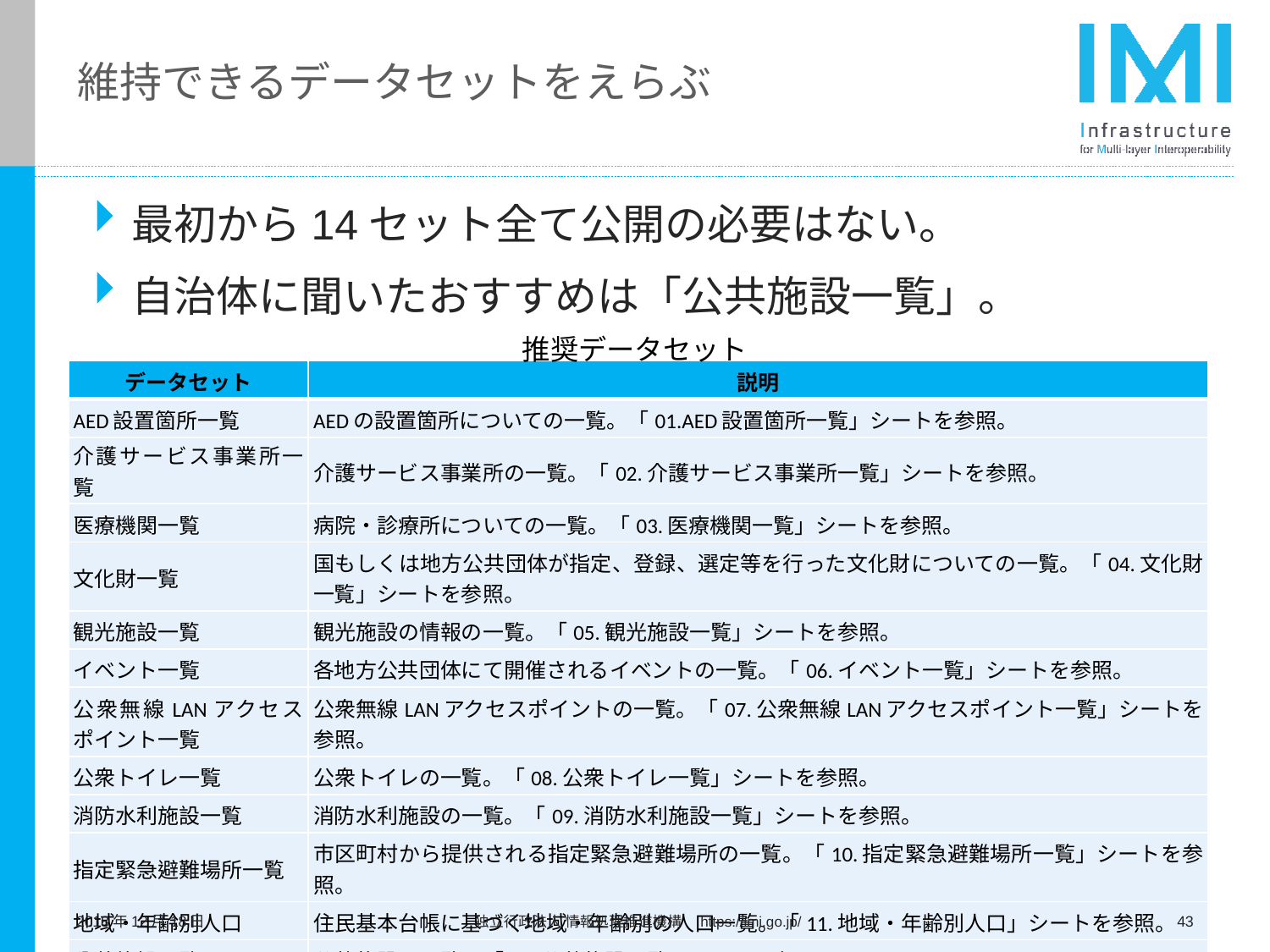

# 維持できるデータセットをえらぶ
最初から14セット全て公開の必要はない。
自治体に聞いたおすすめは「公共施設一覧」。
推奨データセット
| データセット | 説明 |
| --- | --- |
| AED設置箇所一覧 | AEDの設置箇所についての一覧。「01.AED設置箇所一覧」シートを参照。 |
| 介護サービス事業所一覧 | 介護サービス事業所の一覧。「02.介護サービス事業所一覧」シートを参照。 |
| 医療機関一覧 | 病院・診療所についての一覧。「03.医療機関一覧」シートを参照。 |
| 文化財一覧 | 国もしくは地方公共団体が指定、登録、選定等を行った文化財についての一覧。「04.文化財一覧」シートを参照。 |
| 観光施設一覧 | 観光施設の情報の一覧。「05.観光施設一覧」シートを参照。 |
| イベント一覧 | 各地方公共団体にて開催されるイベントの一覧。「06.イベント一覧」シートを参照。 |
| 公衆無線LANアクセスポイント一覧 | 公衆無線LANアクセスポイントの一覧。「07.公衆無線LANアクセスポイント一覧」シートを参照。 |
| 公衆トイレ一覧 | 公衆トイレの一覧。「08.公衆トイレ一覧」シートを参照。 |
| 消防水利施設一覧 | 消防水利施設の一覧。「09.消防水利施設一覧」シートを参照。 |
| 指定緊急避難場所一覧 | 市区町村から提供される指定緊急避難場所の一覧。「10.指定緊急避難場所一覧」シートを参照。 |
| 地域・年齢別人口 | 住民基本台帳に基づく地域・年齢別の人口一覧。「11.地域・年齢別人口」シートを参照。 |
| 公共施設一覧 | 公共施設の一覧。「12.公共施設一覧」シートを参照。 |
| 子育て施設一覧 | 幼稚園、保育園、認定こども園の一覧。「13.子育て施設一覧」シートを参照。 |
| オープンデータ一覧 | オープンデータ化されているデータセットの一覧。「14.オープンデータ一覧」シートを参照。 |
2018年12月18日
 独立行政法人 情報処理推進機構　https://imi.go.jp/
43